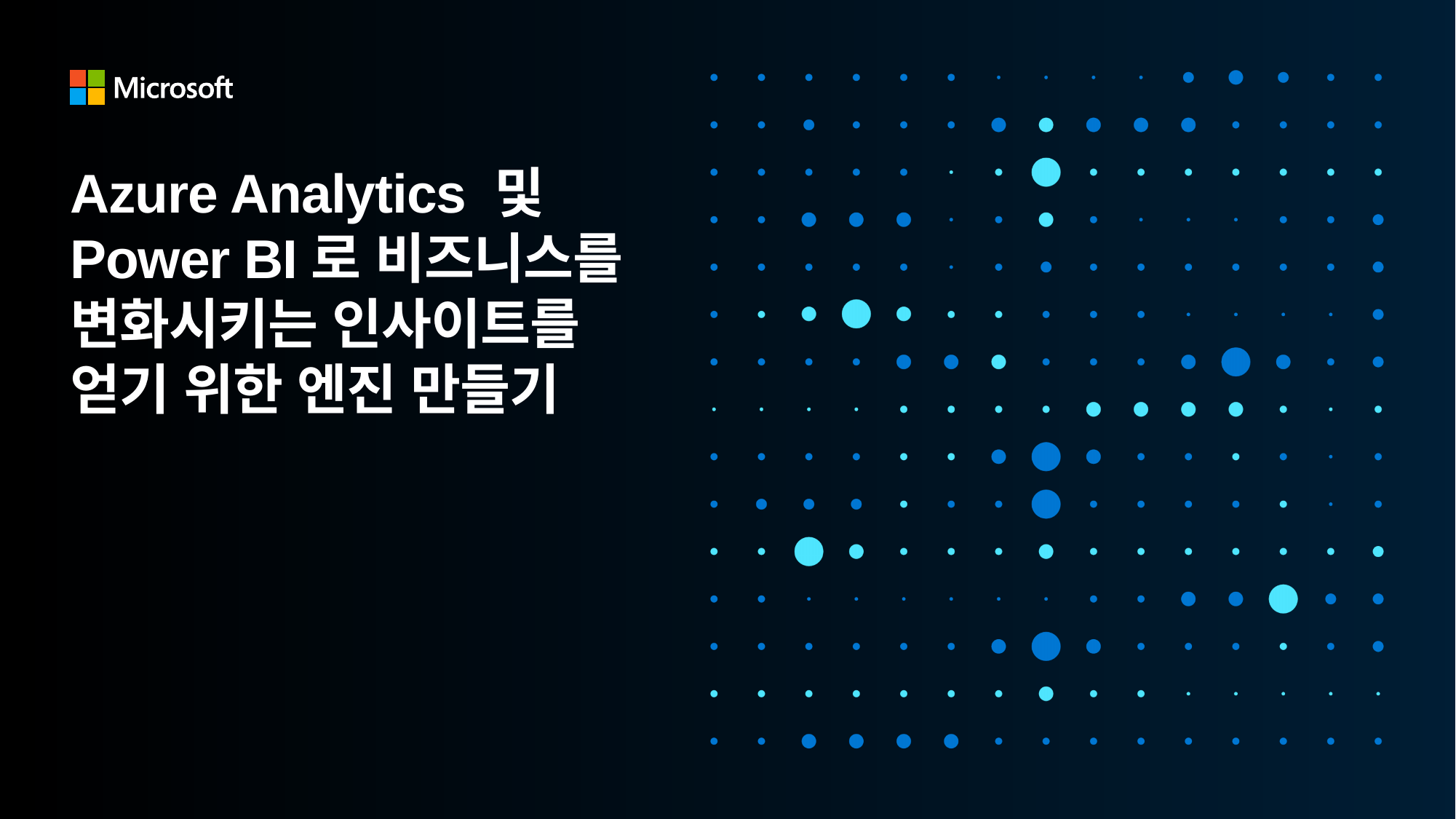

# Azure Analytics 및 Power BI로 비즈니스를 변화시키는 인사이트를 얻기 위한 엔진 만들기